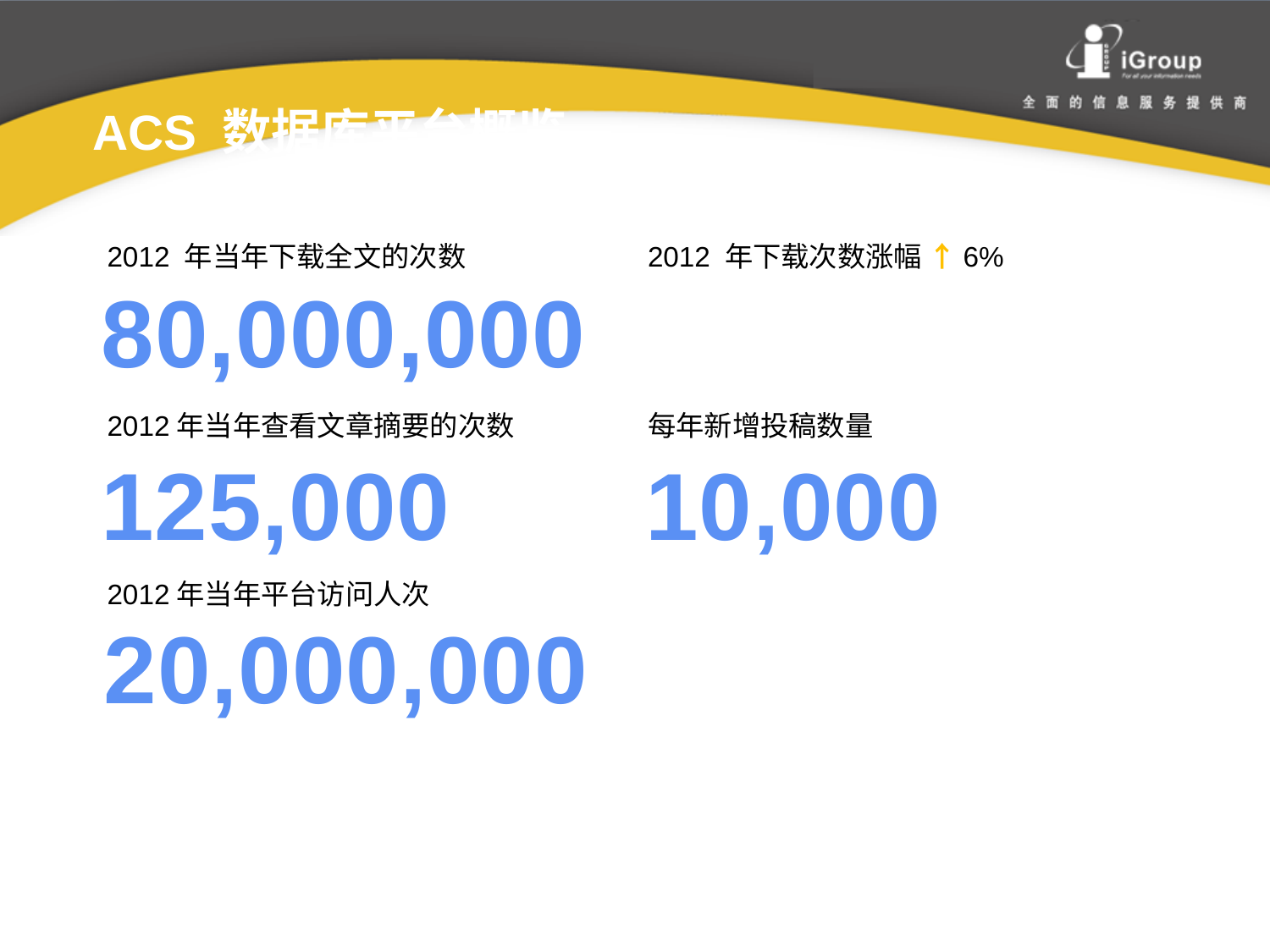

ACS 数据库平台概览
2012 年下载次数涨幅 ↑6%
2012 年当年下载全文的次数

2012年当年查看文章摘要的次数

2012年当年平台访问人次

80,000,000
每年新增投稿数量
125,000
10,000
20,000,000